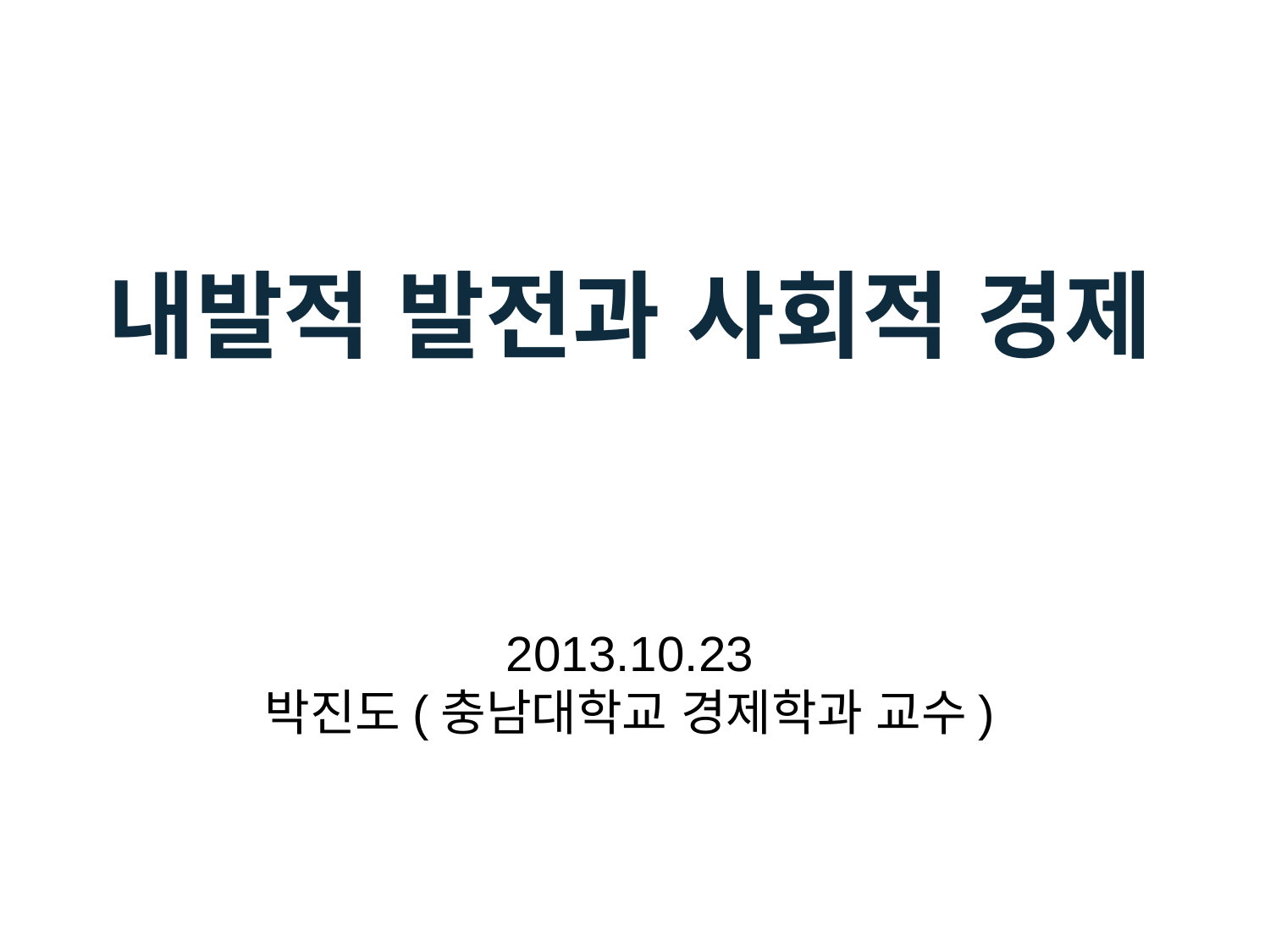

# 내발적 발전과 사회적 경제
2013.10.23
박진도(충남대학교 경제학과 교수)